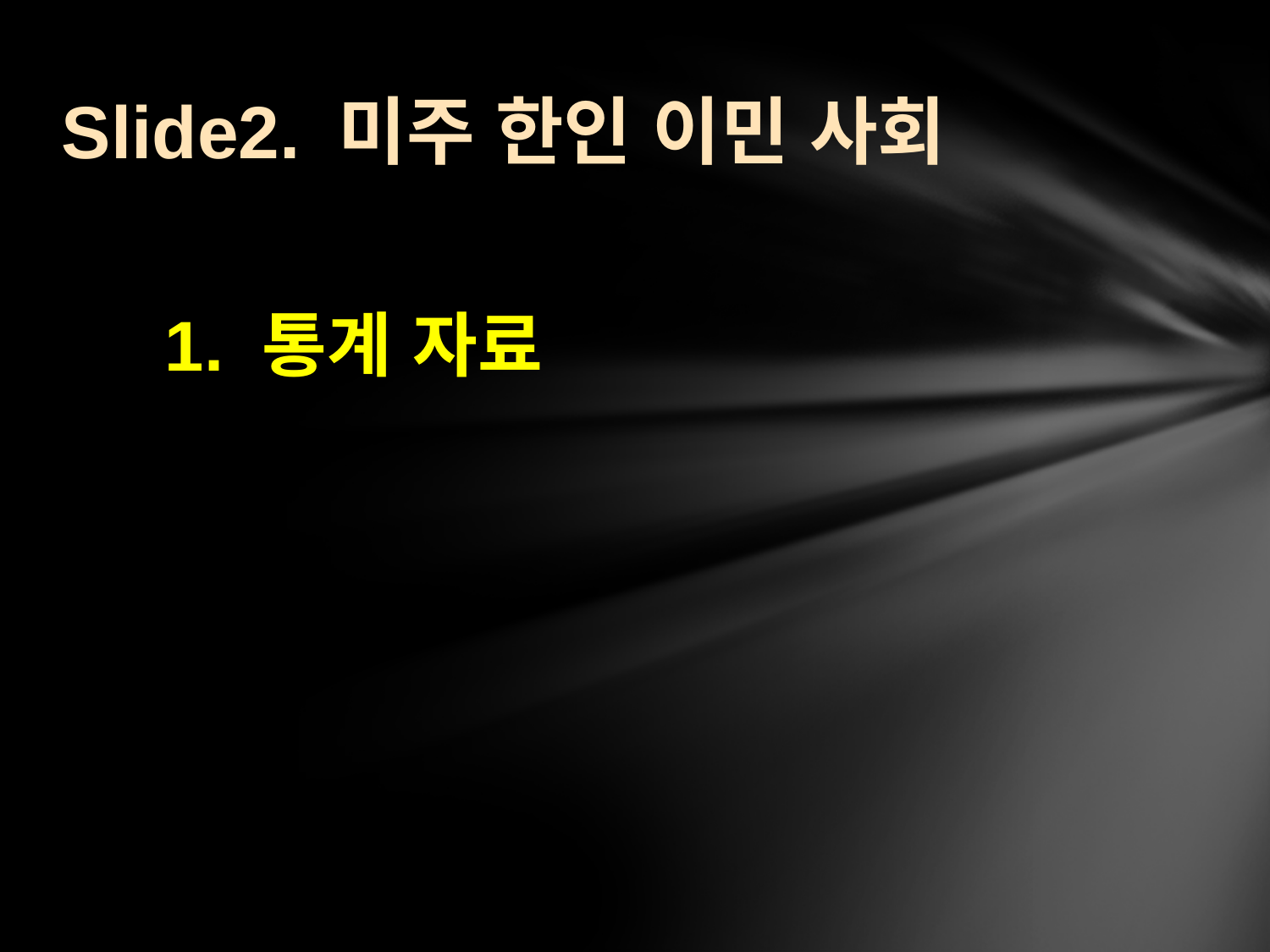

# Slide2. 미주 한인 이민 사회

	1. 통계 자료